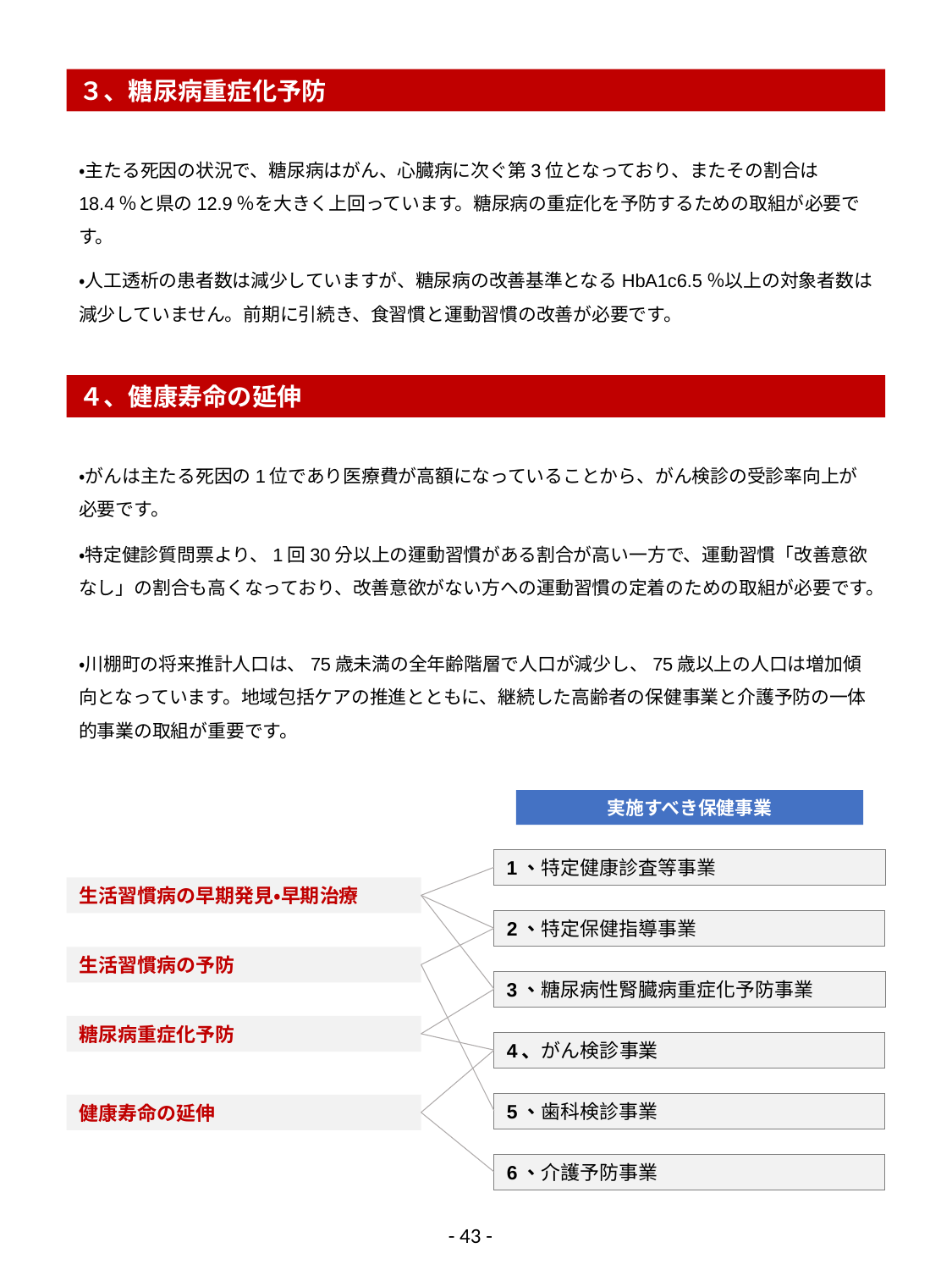

３、糖尿病重症化予防
・主たる死因の状況で、糖尿病はがん、心臓病に次ぐ第3位となっており、またその割合は18.4％と県の12.9％を大きく上回っています。糖尿病の重症化を予防するための取組が必要です。
・人工透析の患者数は減少していますが、糖尿病の改善基準となるHbA1c6.5％以上の対象者数は減少していません。前期に引続き、食習慣と運動習慣の改善が必要です。
４、健康寿命の延伸
・がんは主たる死因の1位であり医療費が高額になっていることから、がん検診の受診率向上が必要です。
・特定健診質問票より、1回30分以上の運動習慣がある割合が高い一方で、運動習慣「改善意欲なし」の割合も高くなっており、改善意欲がない方への運動習慣の定着のための取組が必要です。
・川棚町の将来推計人口は、75歳未満の全年齢階層で人口が減少し、75歳以上の人口は増加傾向となっています。地域包括ケアの推進とともに、継続した高齢者の保健事業と介護予防の一体的事業の取組が重要です。
実施すべき保健事業
1、特定健康診査等事業
生活習慣病の早期発見・早期治療
2、特定保健指導事業
生活習慣病の予防
3、糖尿病性腎臓病重症化予防事業
糖尿病重症化予防
4、がん検診事業
5、歯科検診事業
健康寿命の延伸
6、介護予防事業
- 43 -